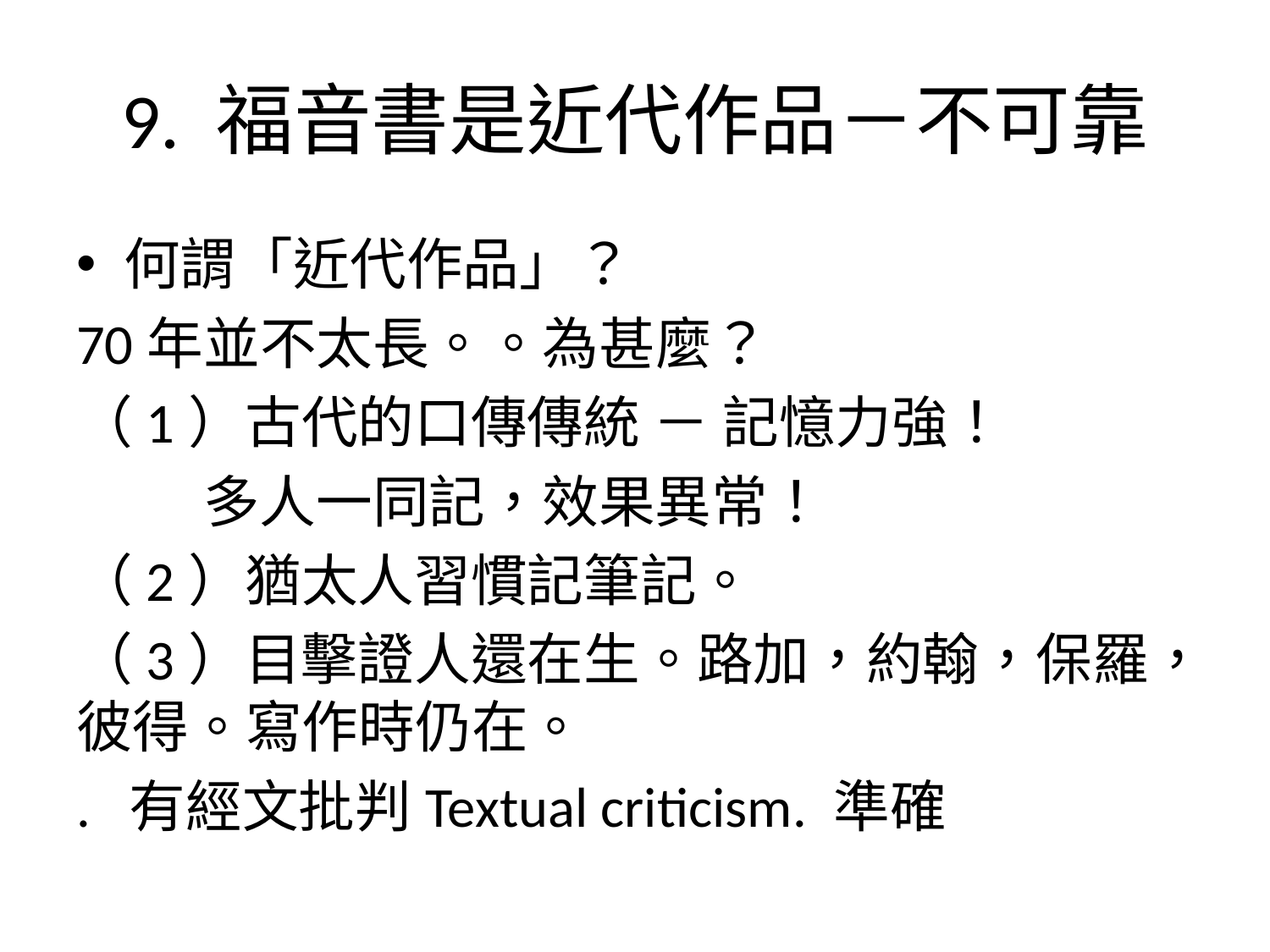

# 9. 福音書是近代作品－不可靠
何謂「近代作品」？
70年並不太長。。為甚麼？
（1）古代的口傳傳統 － 記憶力強！
	多人一同記，效果異常！
（2）猶太人習慣記筆記。
（3）目擊證人還在生。路加，約翰，保羅，彼得。寫作時仍在。
.  有經文批判Textual criticism. 準確